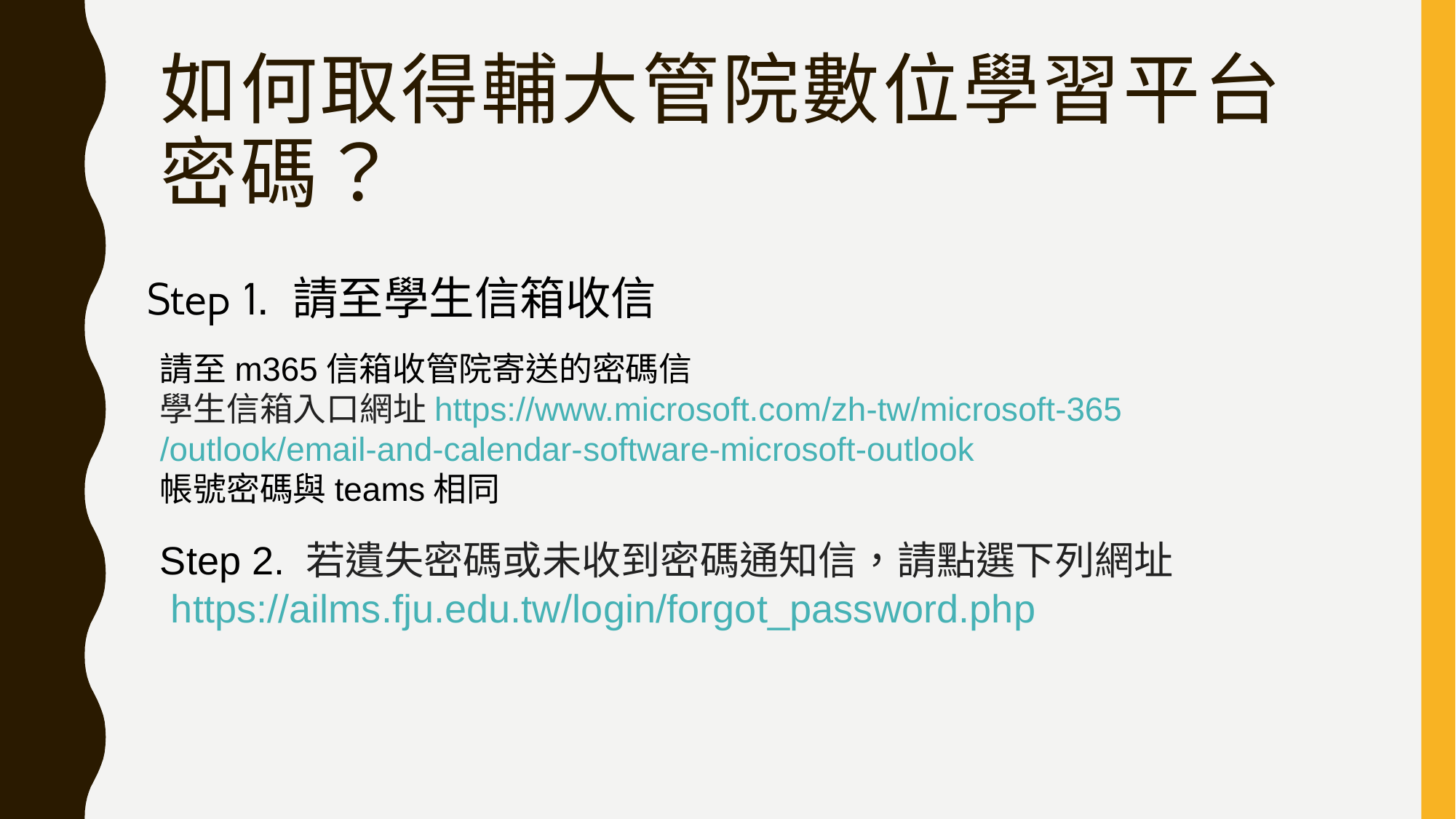

# 如何取得輔大管院數位學習平台密碼？
Step 1. 請至學生信箱收信
請至m365信箱收管院寄送的密碼信
學生信箱入口網址https://www.microsoft.com/zh-tw/microsoft-365/outlook/email-and-calendar-software-microsoft-outlook
帳號密碼與teams相同
Step 2. 若遺失密碼或未收到密碼通知信，請點選下列網址
 https://ailms.fju.edu.tw/login/forgot_password.php